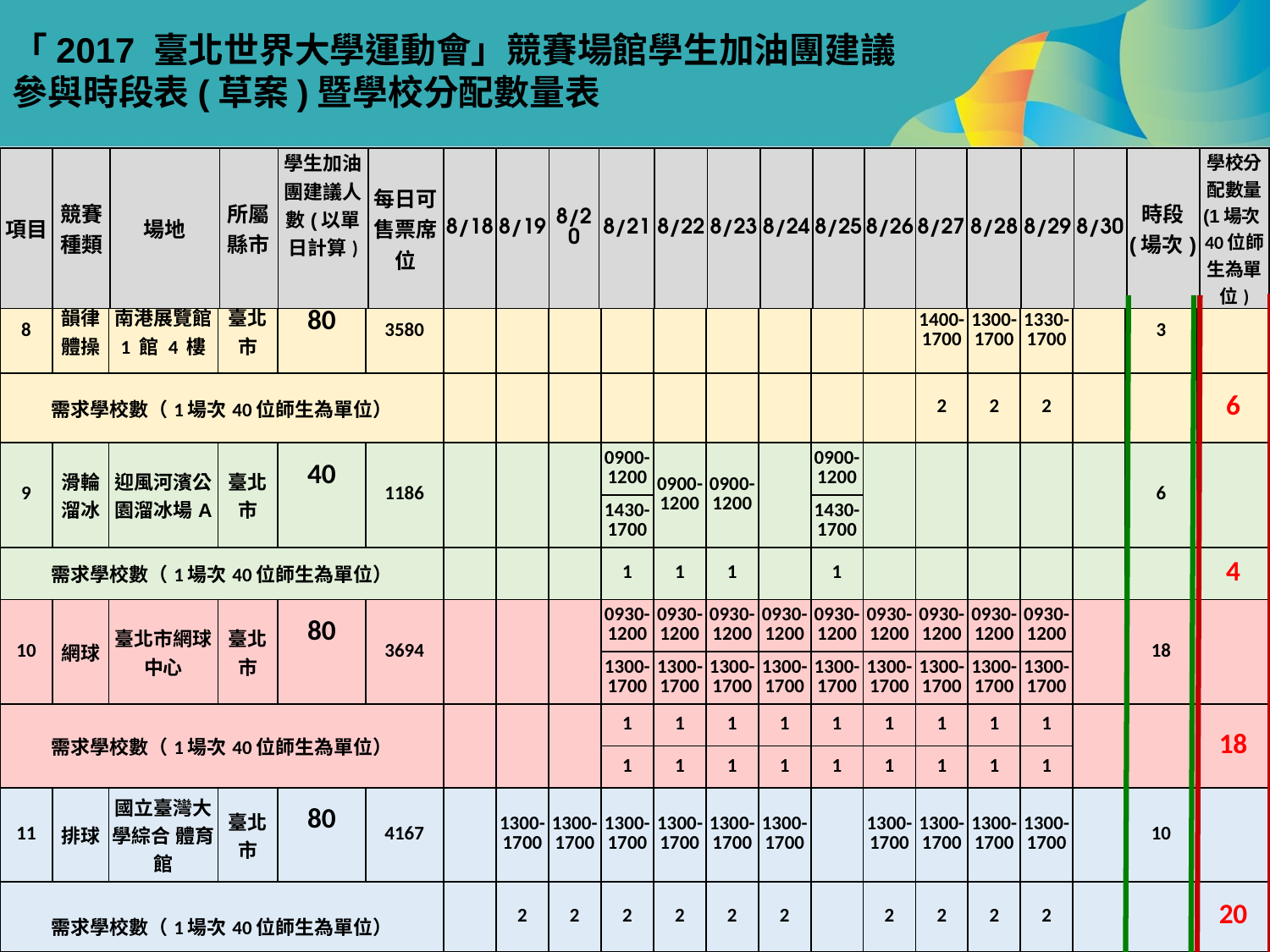

「2017 臺北世界大學運動會」競賽場館學生加油團建議參與時段表(草案)暨學校分配數量表
| 項目 | 競賽 種類 | 場地 | 所屬 縣市 | 學生加油團建議人數(以單日計算) | 每日可售票席位 | 8/18 | 8/19 | 8/20 | 8/21 | 8/22 | 8/23 | 8/24 | 8/25 | 8/26 | 8/27 | 8/28 | 8/29 | 8/30 | 時段 (場次) | 學校分配數量 (1場次40位師生為單位) |
| --- | --- | --- | --- | --- | --- | --- | --- | --- | --- | --- | --- | --- | --- | --- | --- | --- | --- | --- | --- | --- |
| 8 | 韻律 體操 | 南港展覽館 1 館 4 樓 | 臺北市 | 80 | 3580 |  |  |  |  |  |  |  |  |  | 1400- 1700 | 1300- 1700 | 1330- 1700 |  | 3 |  |
| --- | --- | --- | --- | --- | --- | --- | --- | --- | --- | --- | --- | --- | --- | --- | --- | --- | --- | --- | --- | --- |
| 需求學校數（1場次40位師生為單位） |  |  |  |  |  |  |  |  |  |  |  |  |  |  | 2 | 2 | 2 |  |  | 6 |
| 9 | 滑輪 溜冰 | 迎風河濱公園溜冰場A | 臺北市 | 40 | 1186 |  |  |  | 0900- 1200 | 0900- 1200 | 0900- 1200 |  | 0900- 1200 |  |  |  |  |  | 6 |  |
|  |  |  |  |  |  |  |  |  | 1430- 1700 |  |  |  | 1430- 1700 |  |  |  |  |  |  |  |
| 需求學校數（1場次40位師生為單位） |  |  |  |  |  |  |  |  | 1 | 1 | 1 |  | 1 |  |  |  |  |  |  | 4 |
| 10 | 網球 | 臺北市網球中心 | 臺北市 | 80 | 3694 |  |  |  | 0930- 1200 | 0930- 1200 | 0930- 1200 | 0930- 1200 | 0930- 1200 | 0930- 1200 | 0930- 1200 | 0930- 1200 | 0930- 1200 |  | 18 |  |
|  |  |  |  |  |  |  |  |  | 1300- 1700 | 1300- 1700 | 1300- 1700 | 1300- 1700 | 1300- 1700 | 1300- 1700 | 1300- 1700 | 1300- 1700 | 1300- 1700 |  |  |  |
| 需求學校數（1場次40位師生為單位） |  |  |  |  |  |  |  |  | 1 | 1 | 1 | 1 | 1 | 1 | 1 | 1 | 1 |  |  | 18 |
|  |  |  |  |  |  |  |  |  | 1 | 1 | 1 | 1 | 1 | 1 | 1 | 1 | 1 |  |  |  |
| 11 | 排球 | 國立臺灣大學綜合 體育館 | 臺北市 | 80 | 4167 |  | 1300- 1700 | 1300- 1700 | 1300- 1700 | 1300- 1700 | 1300- 1700 | 1300- 1700 |  | 1300- 1700 | 1300- 1700 | 1300- 1700 | 1300- 1700 |  | 10 |  |
| 需求學校數（1場次40位師生為單位） |  |  |  |  |  |  | 2 | 2 | 2 | 2 | 2 | 2 |  | 2 | 2 | 2 | 2 |  |  | 20 |